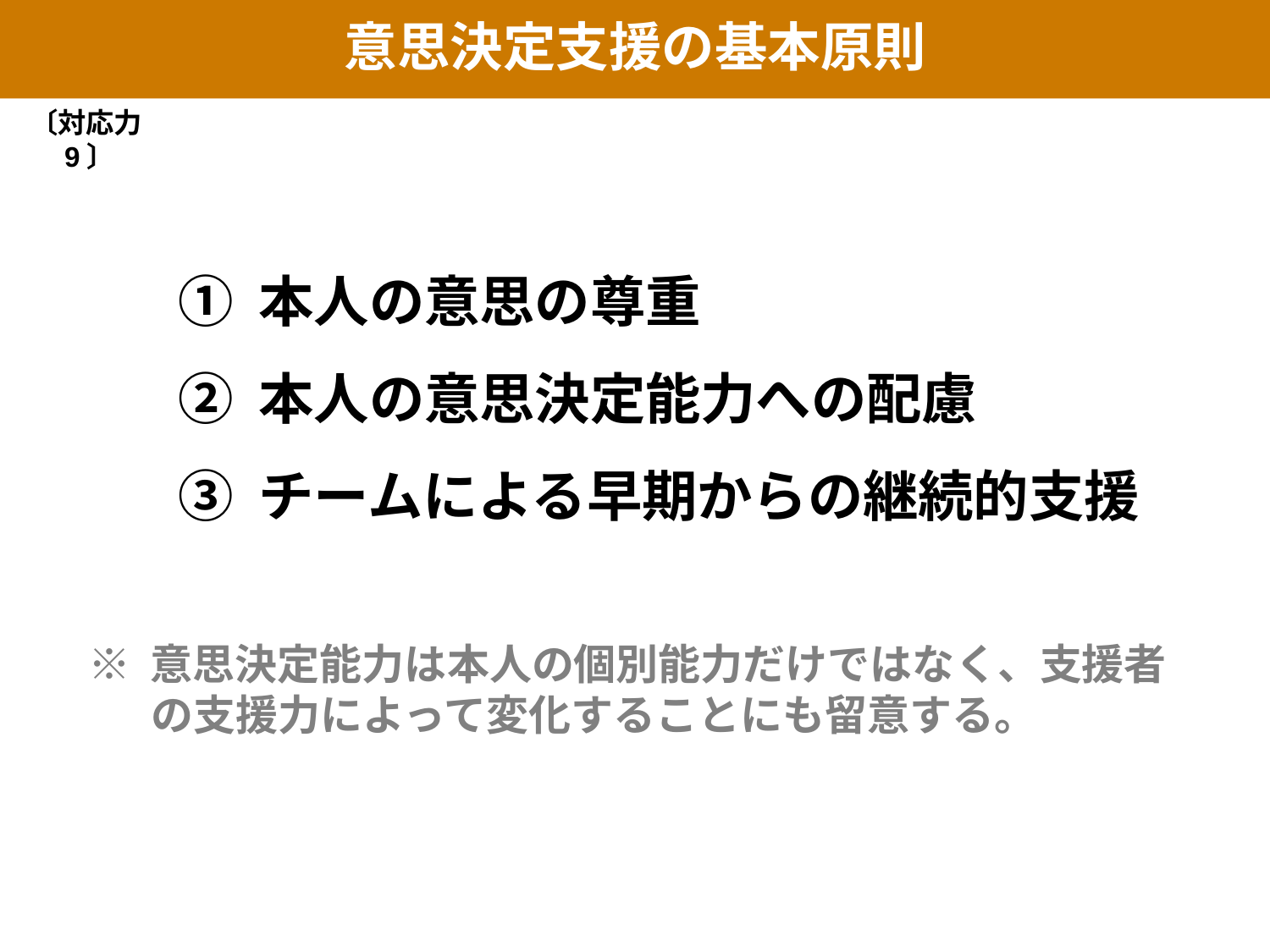

意思決定支援の基本原則
〔対応力9〕
① 本人の意思の尊重
② 本人の意思決定能力への配慮
③ チームによる早期からの継続的支援
※ 意思決定能力は本人の個別能力だけではなく、支援者の支援力によって変化することにも留意する。